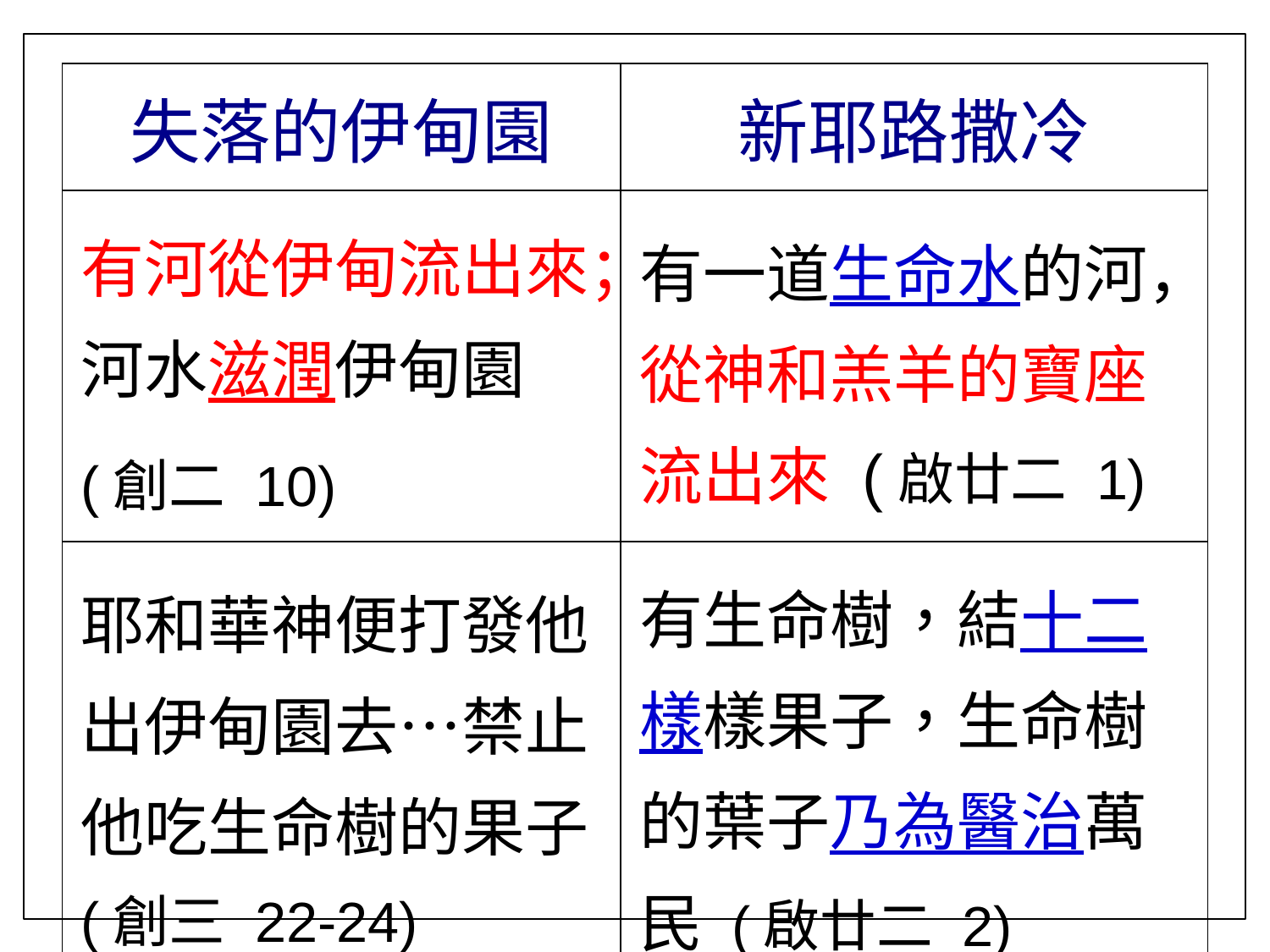

| 失落的伊甸園 | 新耶路撒冷 |
| --- | --- |
| 有河從伊甸流出來；河水滋潤伊甸園 (創二 10) | 有一道生命水的河，從神和羔羊的寶座流出來 (啟廿二 1) |
| 耶和華神便打發他出伊甸園去…禁止他吃生命樹的果子(創三 22-24) | 有生命樹，結十二樣樣果子，生命樹的葉子乃為醫治萬民 (啟廿二 2) |